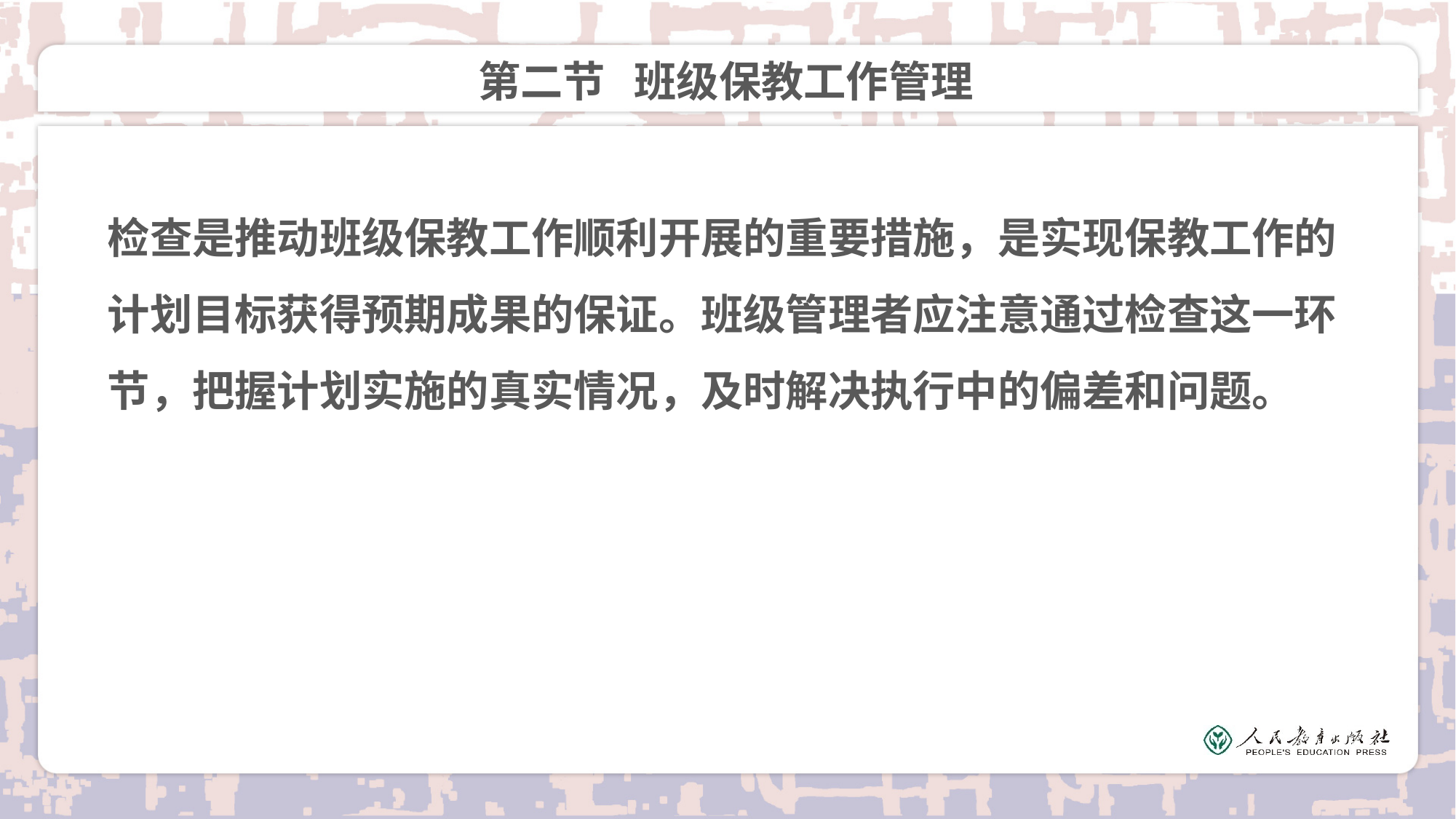

# 第二节   班级保教工作管理
检查是推动班级保教工作顺利开展的重要措施，是实现保教工作的计划目标获得预期成果的保证。班级管理者应注意通过检查这一环节，把握计划实施的真实情况，及时解决执行中的偏差和问题。